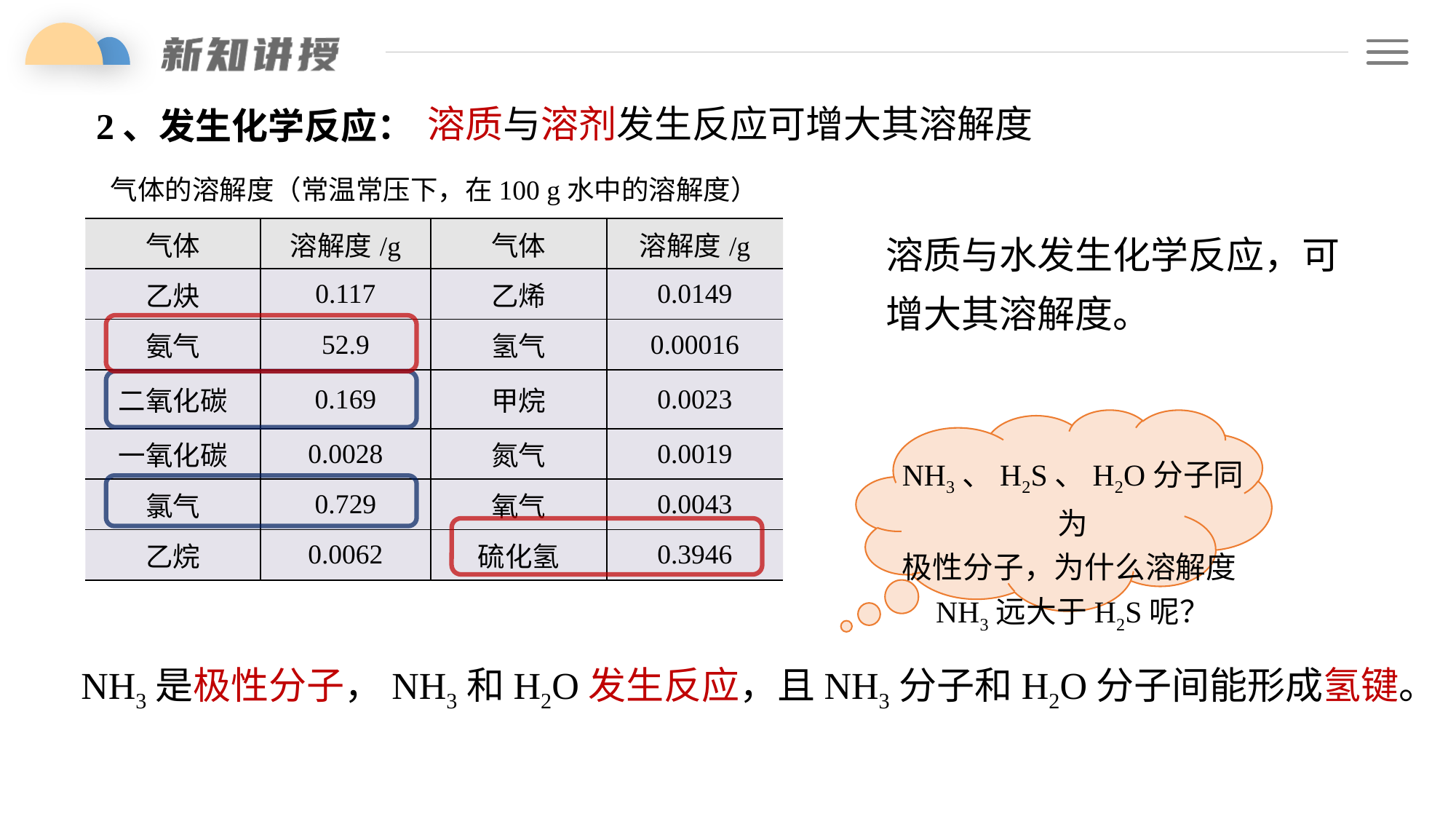

溶质与溶剂发生反应可增大其溶解度
2、发生化学反应：
气体的溶解度（常温常压下，在100 g水中的溶解度）
溶质与水发生化学反应，可增大其溶解度。
| 气体 | 溶解度/g | 气体 | 溶解度/g |
| --- | --- | --- | --- |
| 乙炔 | 0.117 | 乙烯 | 0.0149 |
| 氨气 | 52.9 | 氢气 | 0.00016 |
| 二氧化碳 | 0.169 | 甲烷 | 0.0023 |
| 一氧化碳 | 0.0028 | 氮气 | 0.0019 |
| 氯气 | 0.729 | 氧气 | 0.0043 |
| 乙烷 | 0.0062 | 硫化氢 | 0.3946 |

NH3、H2S、H2O分子同为
极性分子，为什么溶解度NH3远大于H2S呢？

 NH3是极性分子，NH3和H2O发生反应，且NH3分子和H2O分子间能形成氢键。